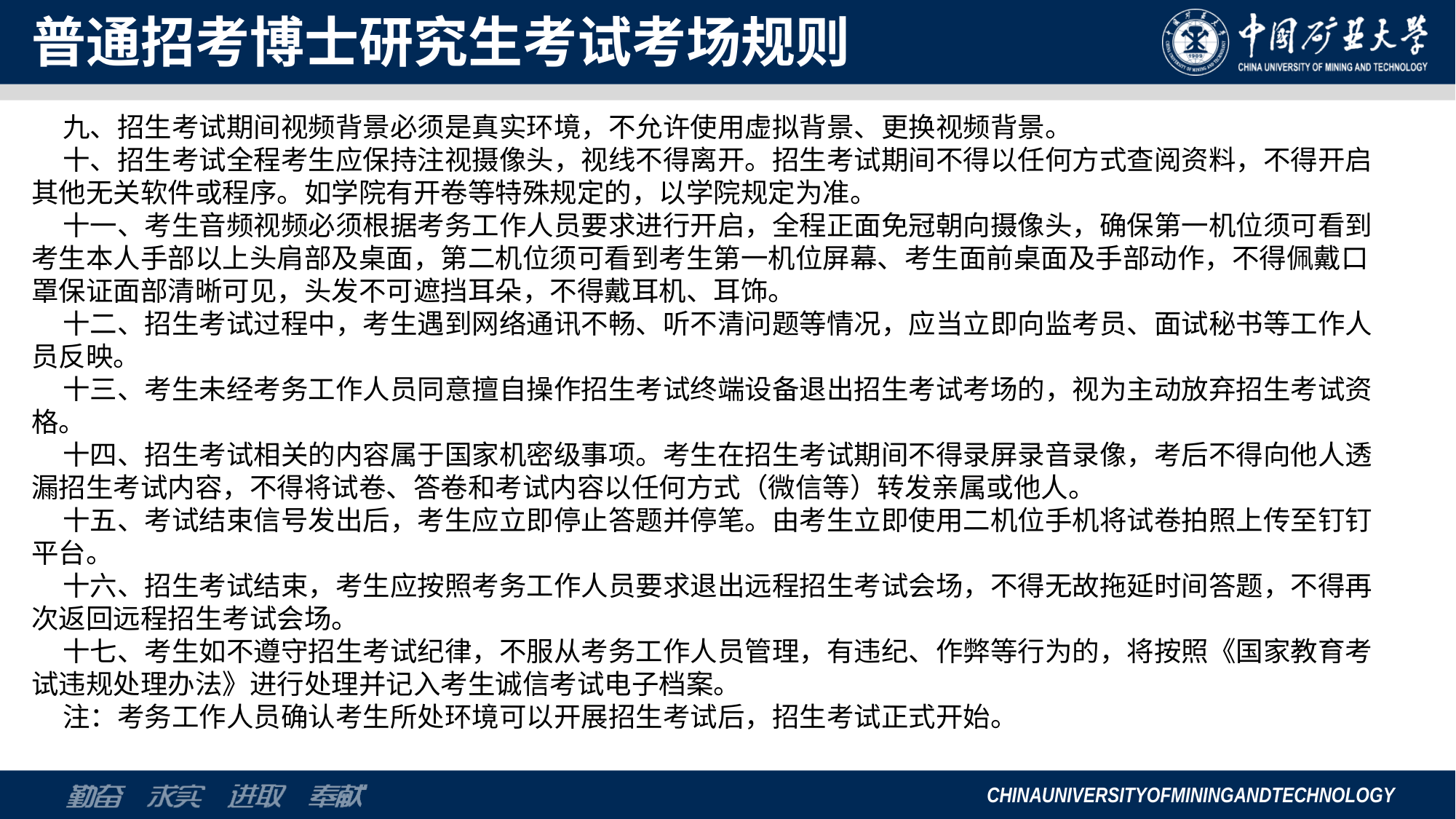

# 普通招考博士研究生考试考场规则
    九、招生考试期间视频背景必须是真实环境，不允许使用虚拟背景、更换视频背景。
    十、招生考试全程考生应保持注视摄像头，视线不得离开。招生考试期间不得以任何方式查阅资料，不得开启其他无关软件或程序。如学院有开卷等特殊规定的，以学院规定为准。
    十一、考生音频视频必须根据考务工作人员要求进行开启，全程正面免冠朝向摄像头，确保第一机位须可看到考生本人手部以上头肩部及桌面，第二机位须可看到考生第一机位屏幕、考生面前桌面及手部动作，不得佩戴口罩保证面部清晰可见，头发不可遮挡耳朵，不得戴耳机、耳饰。
    十二、招生考试过程中，考生遇到网络通讯不畅、听不清问题等情况，应当立即向监考员、面试秘书等工作人员反映。
    十三、考生未经考务工作人员同意擅自操作招生考试终端设备退出招生考试考场的，视为主动放弃招生考试资格。
    十四、招生考试相关的内容属于国家机密级事项。考生在招生考试期间不得录屏录音录像，考后不得向他人透漏招生考试内容，不得将试卷、答卷和考试内容以任何方式（微信等）转发亲属或他人。
    十五、考试结束信号发出后，考生应立即停止答题并停笔。由考生立即使用二机位手机将试卷拍照上传至钉钉平台。
    十六、招生考试结束，考生应按照考务工作人员要求退出远程招生考试会场，不得无故拖延时间答题，不得再次返回远程招生考试会场。
    十七、考生如不遵守招生考试纪律，不服从考务工作人员管理，有违纪、作弊等行为的，将按照《国家教育考试违规处理办法》进行处理并记入考生诚信考试电子档案。
    注：考务工作人员确认考生所处环境可以开展招生考试后，招生考试正式开始。